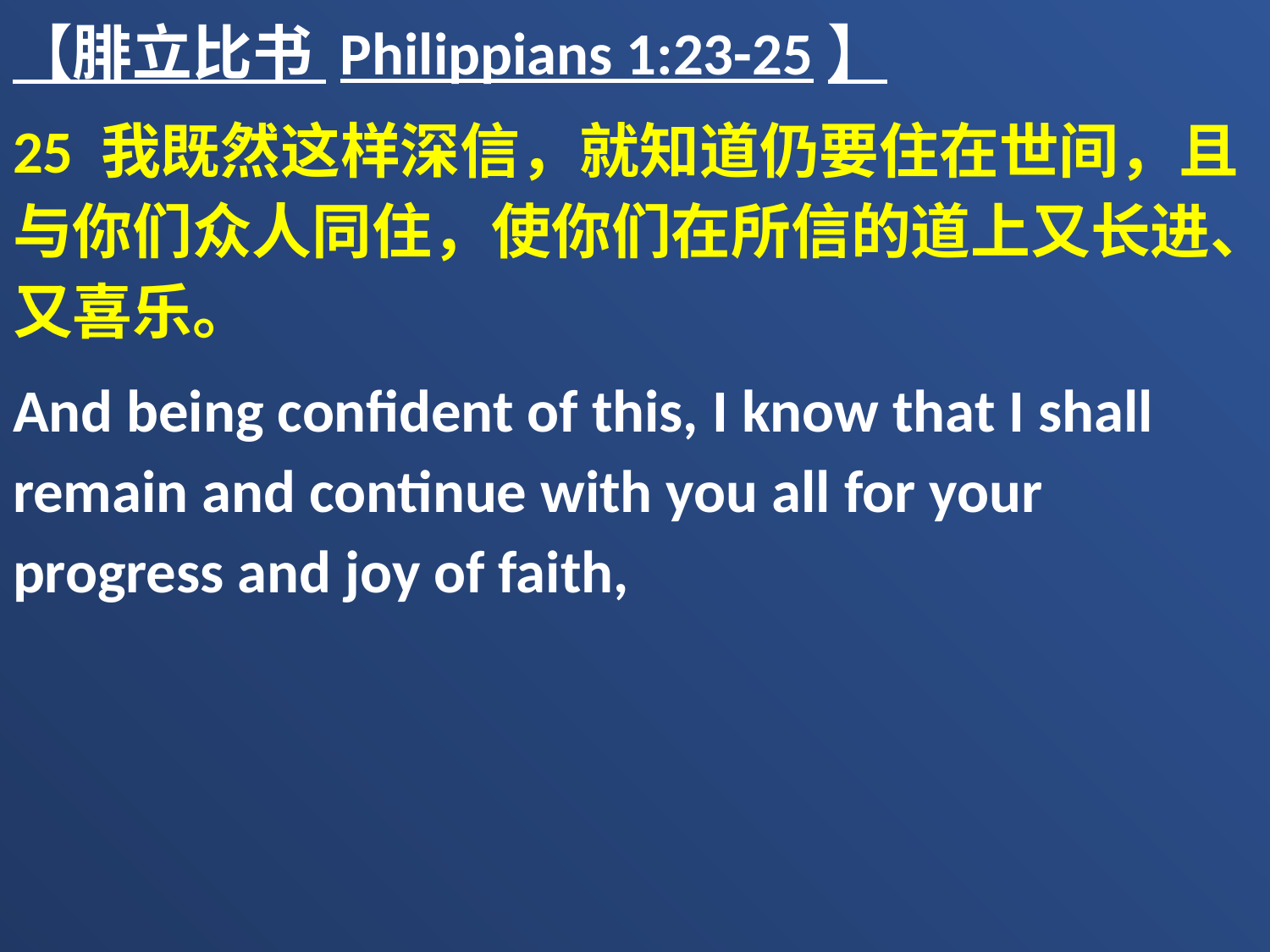

【腓立比书 Philippians 1:23-25】
25 我既然这样深信，就知道仍要住在世间，且与你们众人同住，使你们在所信的道上又长进、又喜乐。
And being confident of this, I know that I shall remain and continue with you all for your progress and joy of faith,